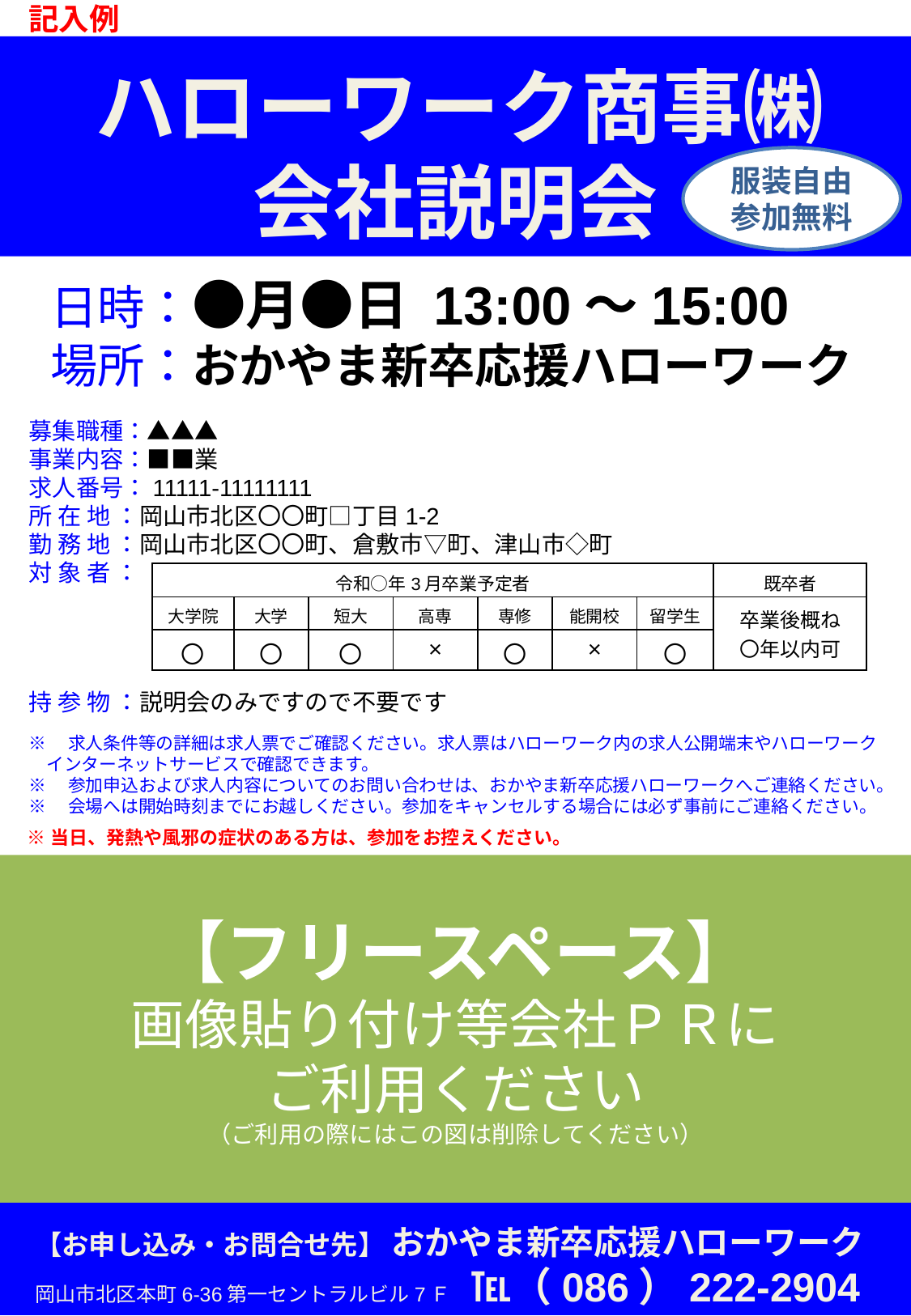

記入例

ハローワーク商事㈱
会社説明会
服装自由
参加無料
 日時：●月●日 13:00～15:00
 場所：おかやま新卒応援ハローワーク

募集職種：▲▲▲
事業内容：■■業
求人番号：11111-11111111
所 在 地 ：岡山市北区〇〇町□丁目1-2
勤 務 地 ：岡山市北区〇〇町、倉敷市▽町、津山市◇町
対 象 者 ：

持 参 物 ：説明会のみですので不要です

※　求人条件等の詳細は求人票でご確認ください。求人票はハローワーク内の求人公開端末やハローワーク
　インターネットサービスで確認できます。
※　参加申込および求人内容についてのお問い合わせは、おかやま新卒応援ハローワークへご連絡ください。
※　会場へは開始時刻までにお越しください。参加をキャンセルする場合には必ず事前にご連絡ください。
| 令和○年3月卒業予定者 |  |  |  |  |  |  | 既卒者 |
| --- | --- | --- | --- | --- | --- | --- | --- |
| 大学院 | 大学 | 短大 | 高専 | 専修 | 能開校 | 留学生 | 卒業後概ね 〇年以内可 |
| 〇 | 〇 | 〇 | × | 〇 | × | 〇 |  |
※当日、発熱や風邪の症状のある方は、参加をお控えください。
【フリースペース】
画像貼り付け等会社ＰＲに
ご利用ください
（ご利用の際にはこの図は削除してください）

【お申し込み・お問合せ先】 おかやま新卒応援ハローワーク
岡山市北区本町6-36第一セントラルビル7Ｆ　℡（086）222-2904